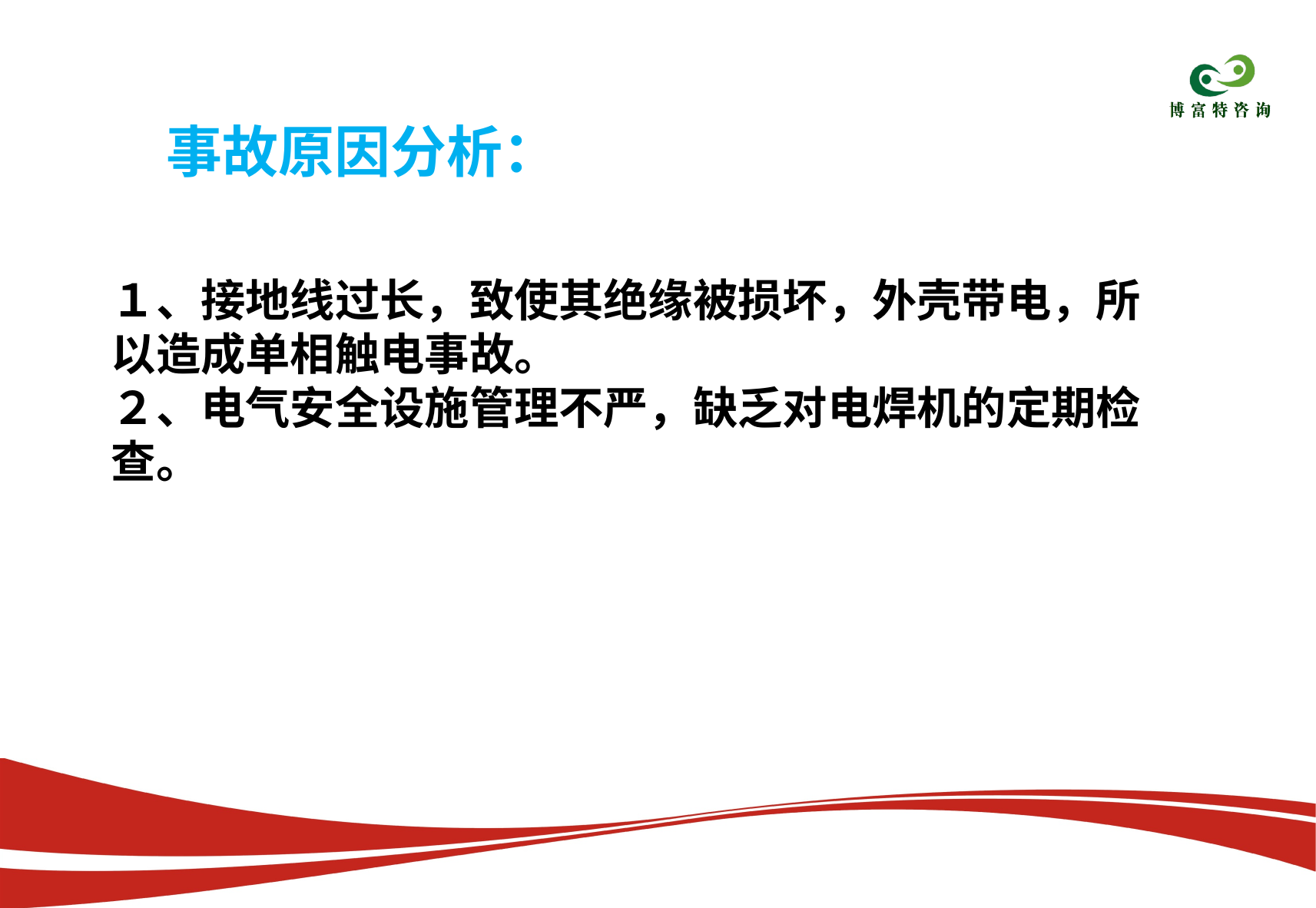

68
事故原因分析：

１、接地线过长，致使其绝缘被损坏，外壳带电，所以造成单相触电事故。
２、电气安全设施管理不严，缺乏对电焊机的定期检查。